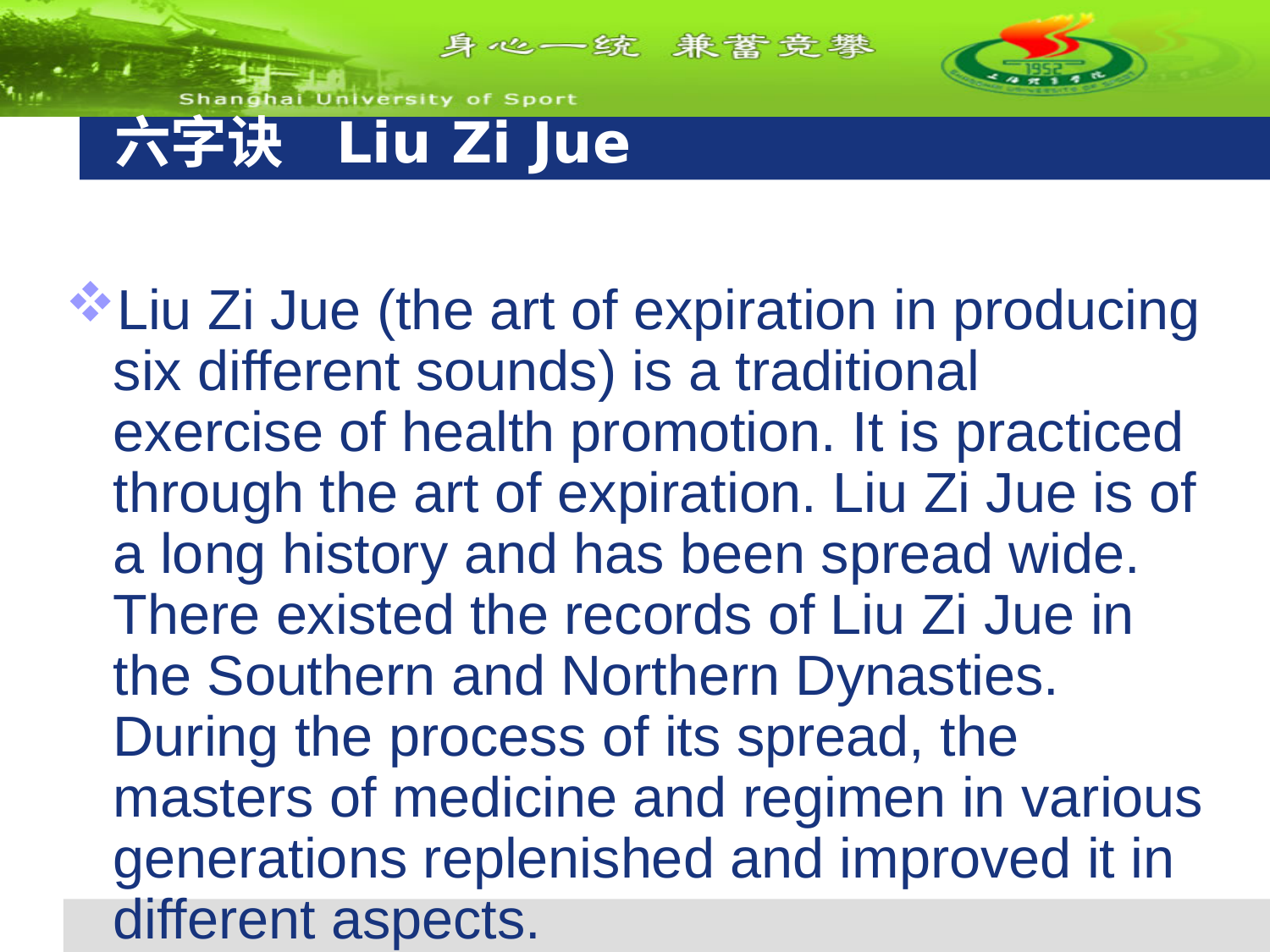

# 六字诀   Liu Zi Jue
Liu Zi Jue (the art of expiration in producing six different sounds) is a traditional exercise of health promotion. It is practiced through the art of expiration. Liu Zi Jue is of a long history and has been spread wide. There existed the records of Liu Zi Jue in the Southern and Northern Dynasties. During the process of its spread, the masters of medicine and regimen in various generations replenished and improved it in different aspects.